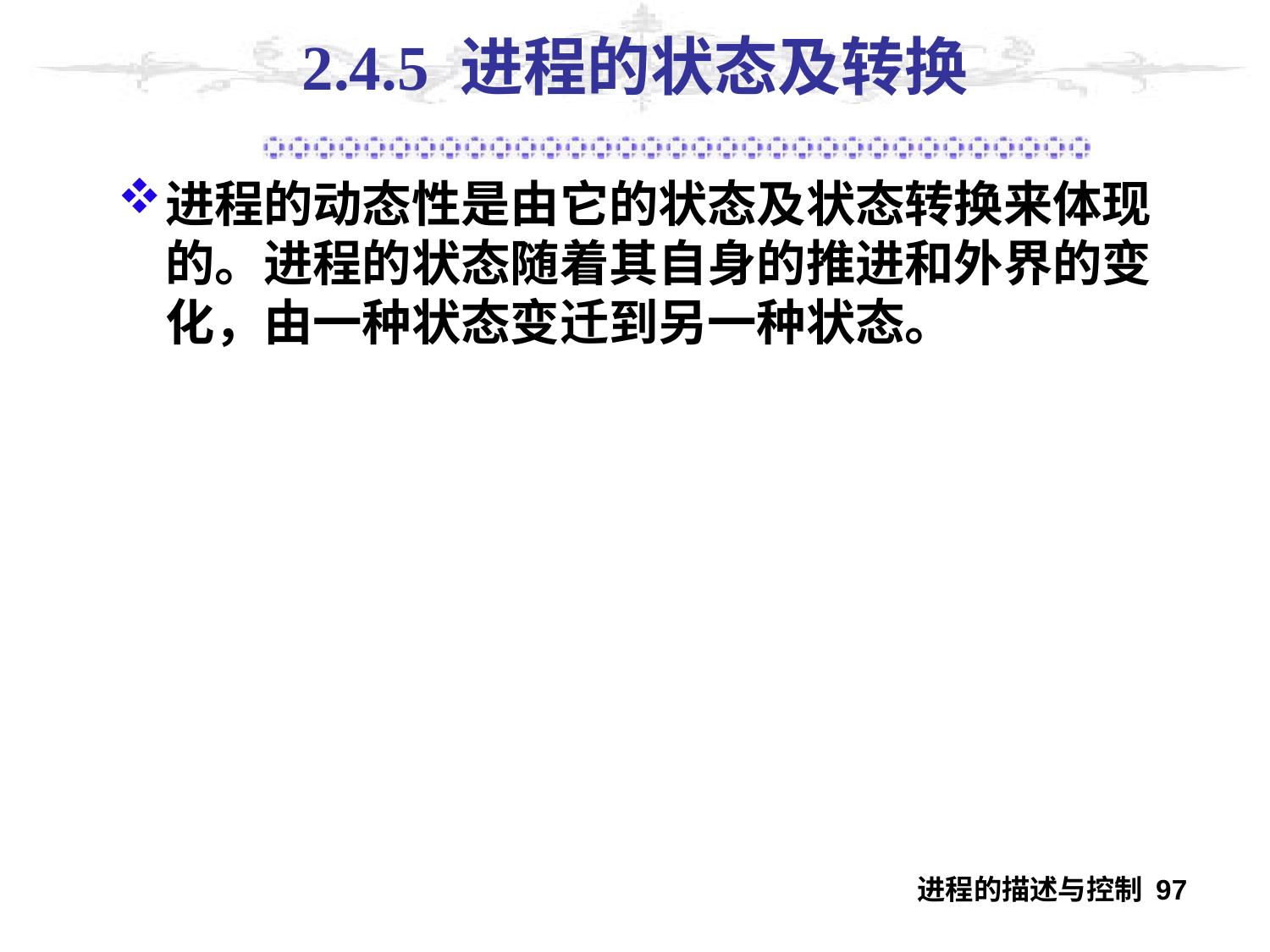

# 2.4.5 进程的状态及转换
进程的动态性是由它的状态及状态转换来体现的。进程的状态随着其自身的推进和外界的变化，由一种状态变迁到另一种状态。